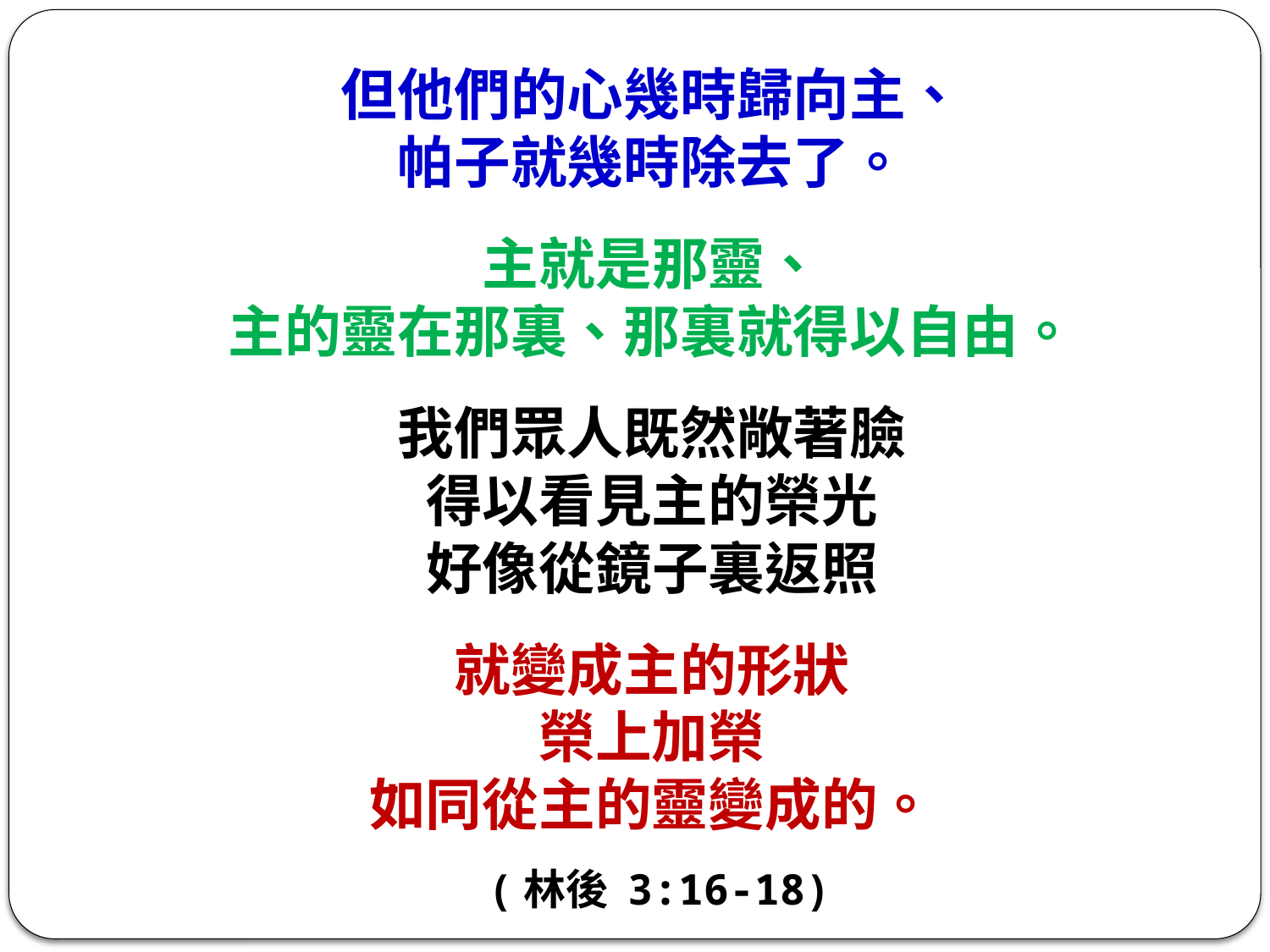

但他們的心幾時歸向主、
帕子就幾時除去了。

主就是那靈、
主的靈在那裏、那裏就得以自由。

我們眾人既然敞著臉
得以看見主的榮光
好像從鏡子裏返照

就變成主的形狀
榮上加榮
如同從主的靈變成的。
(林後 3:16-18)